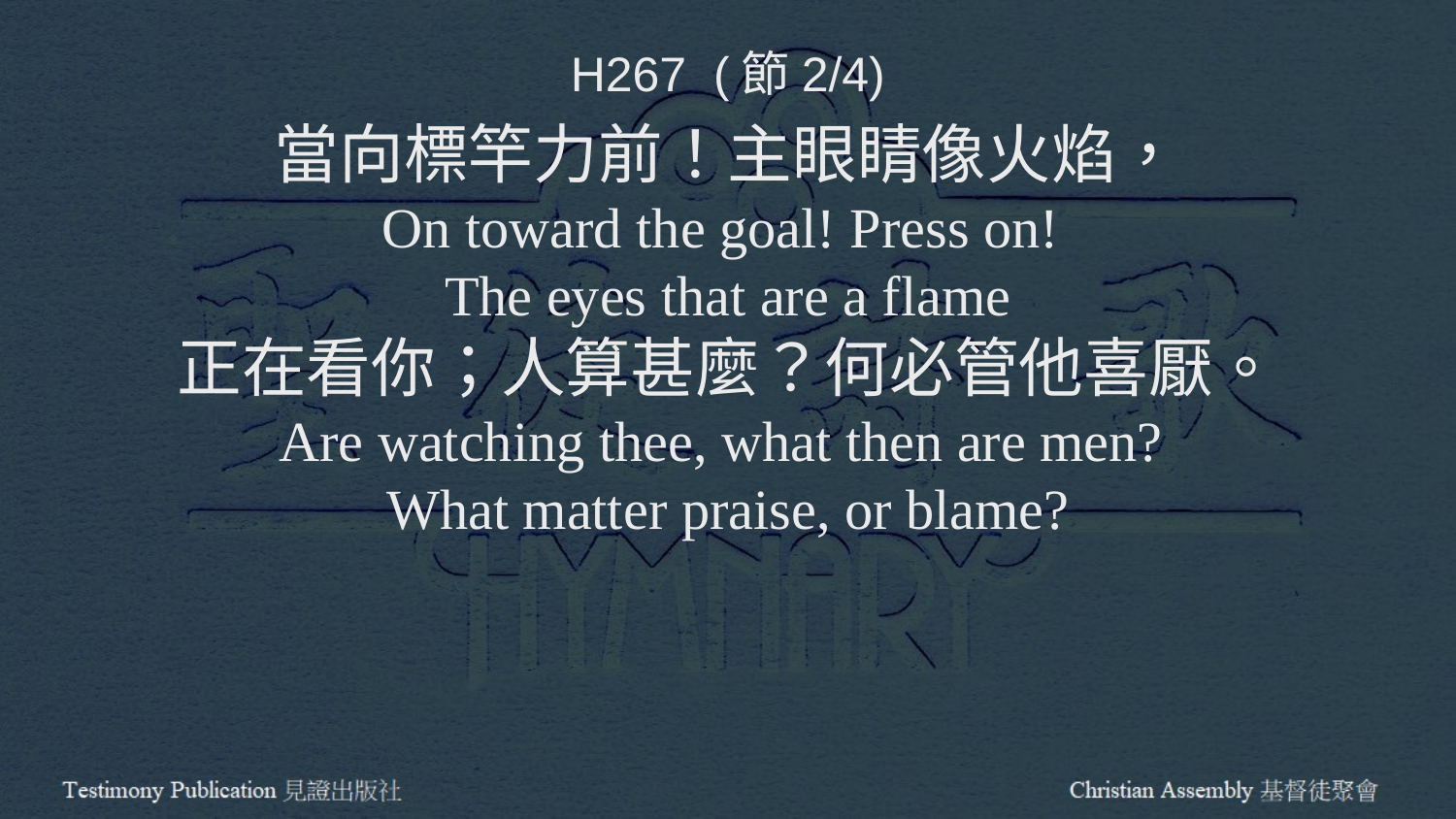

H267  (節2/4)
當向標竿力前！主眼睛像火焰，
On toward the goal! Press on!
The eyes that are a flame
正在看你；人算甚麼？何必管他喜厭。
Are watching thee, what then are men?
What matter praise, or blame?